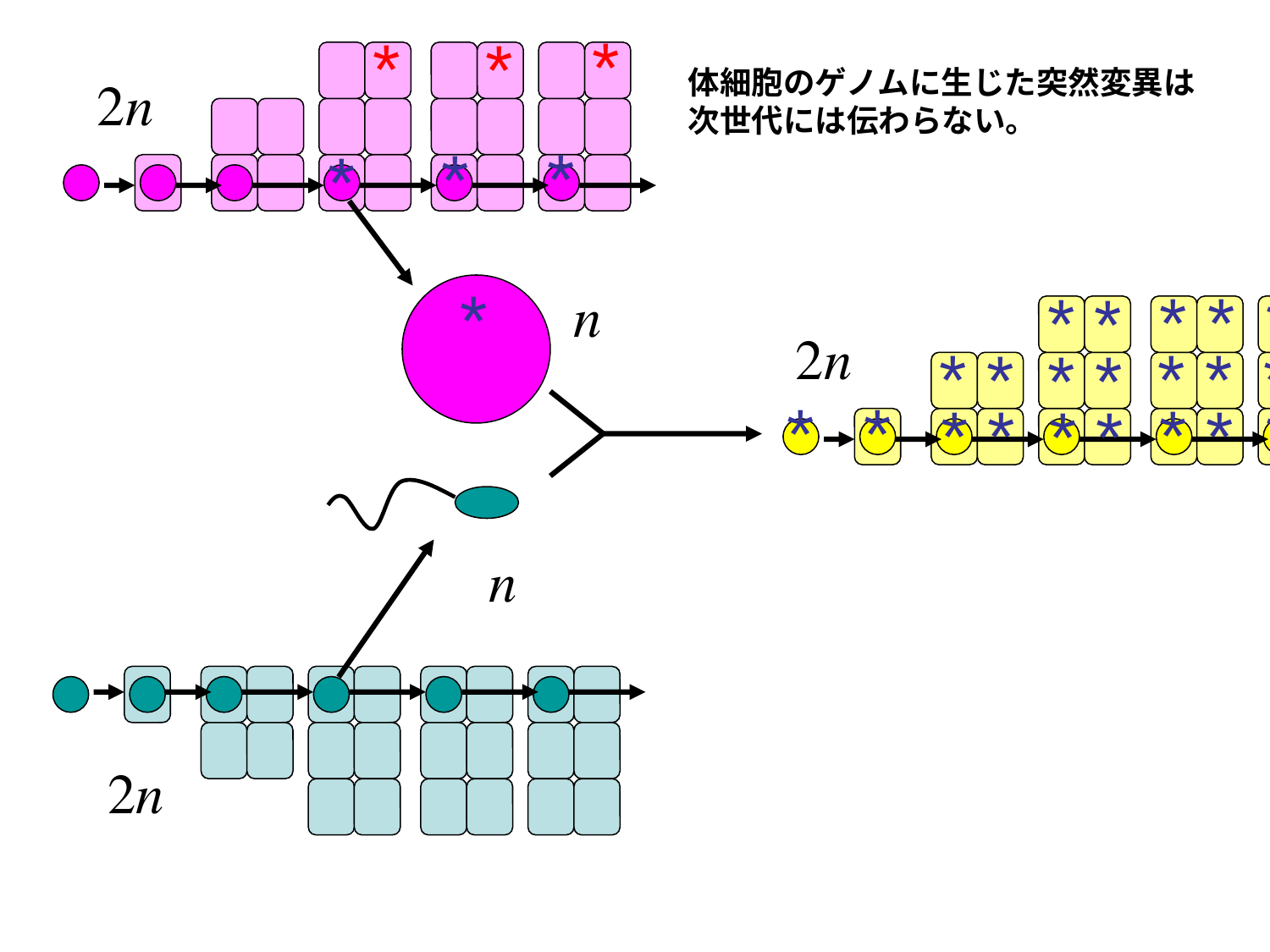

*
*
*
体細胞のゲノムに生じた突然変異は
次世代には伝わらない。

2n
*
*
*
*
*
*
*
*
*
*
*
*
*
*
*
*
*
*
*
*
*
*
*
*
*
*
*
*

n

2n

n

2n